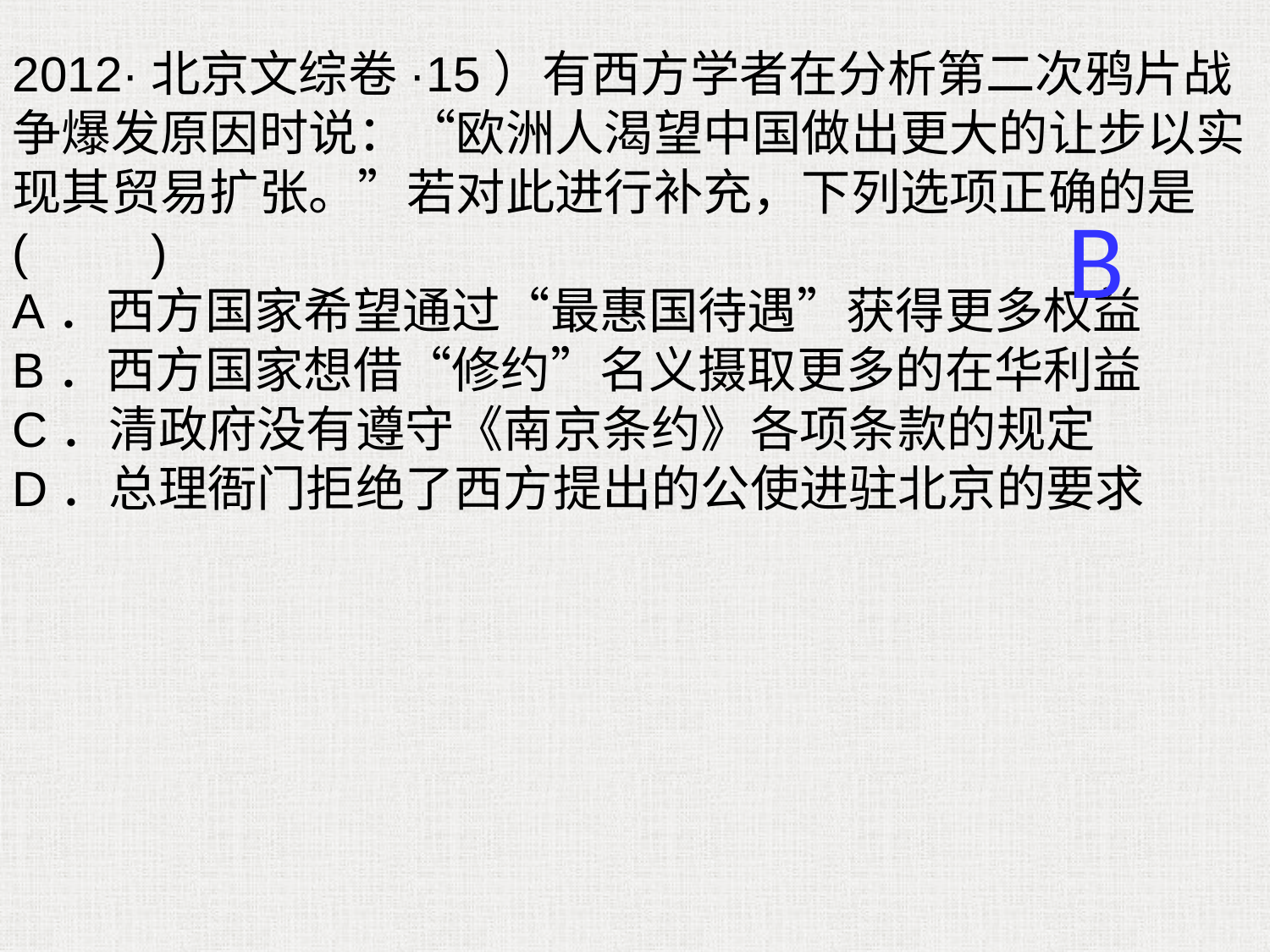

2012·北京文综卷·15）有西方学者在分析第二次鸦片战争爆发原因时说：“欧洲人渴望中国做出更大的让步以实现其贸易扩张。”若对此进行补充，下列选项正确的是(　　)
A．西方国家希望通过“最惠国待遇”获得更多权益
B．西方国家想借“修约”名义摄取更多的在华利益
C．清政府没有遵守《南京条约》各项条款的规定
D．总理衙门拒绝了西方提出的公使进驻北京的要求

B